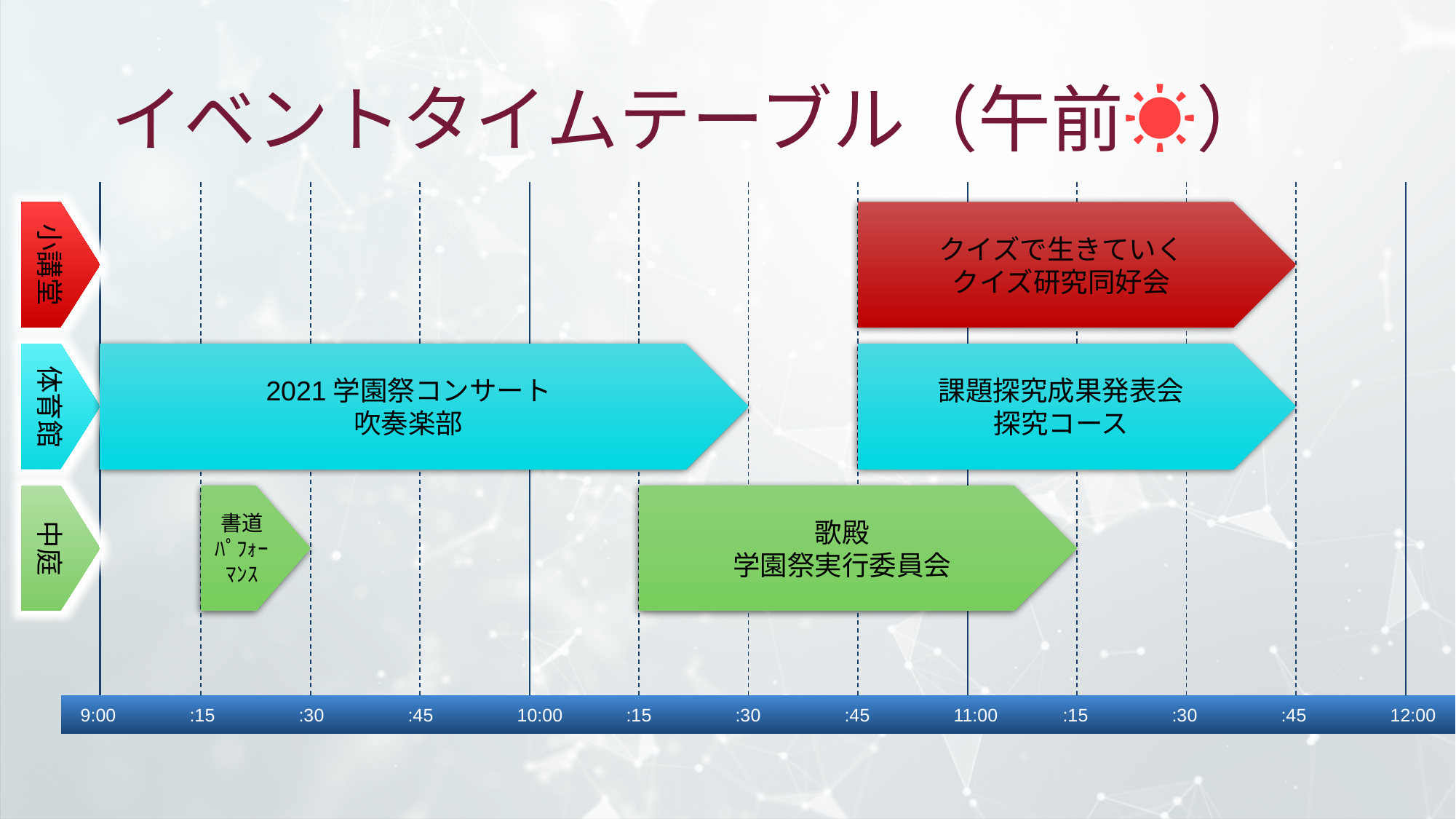

# イベントタイムテーブル（午前☀）
小講堂
クイズで生きていく
クイズ研究同好会
体育館
2021学園祭コンサート
吹奏楽部
課題探究成果発表会
探究コース
中庭
書道
ﾊﾟﾌｫｰﾏﾝｽ
歌殿
学園祭実行委員会
9:00	:15	:30	:45	10:00	:15	:30	:45	11:00	:15	:30	:45	12:00